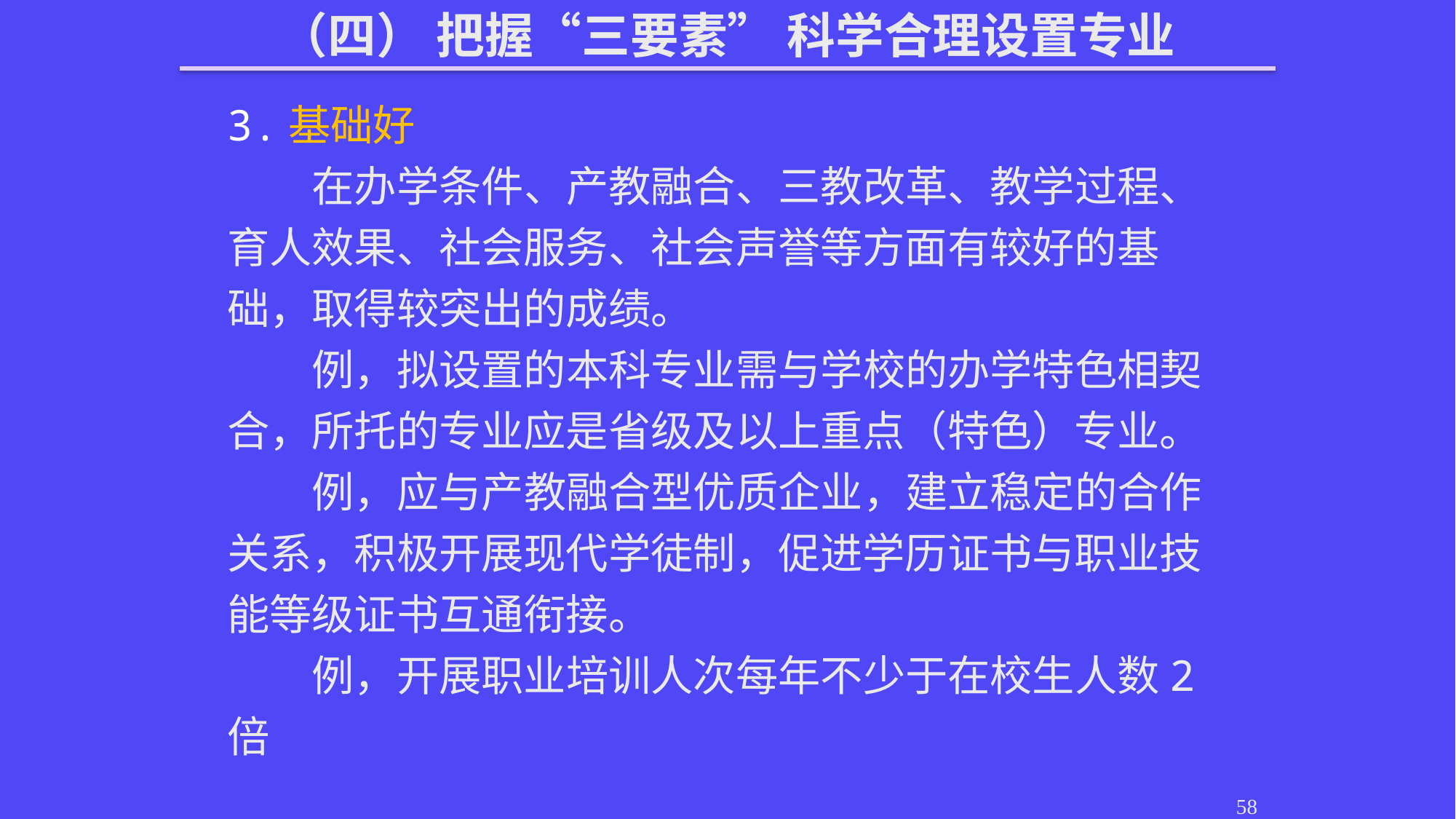

（四） 把握“三要素” 科学合理设置专业
3.基础好
在办学条件、产教融合、三教改革、教学过程、育人效果、社会服务、社会声誉等方面有较好的基础，取得较突出的成绩。
例，拟设置的本科专业需与学校的办学特色相契合，所托的专业应是省级及以上重点（特色）专业。
例，应与产教融合型优质企业，建立稳定的合作关系，积极开展现代学徒制，促进学历证书与职业技能等级证书互通衔接。
例，开展职业培训人次每年不少于在校生人数2倍

58